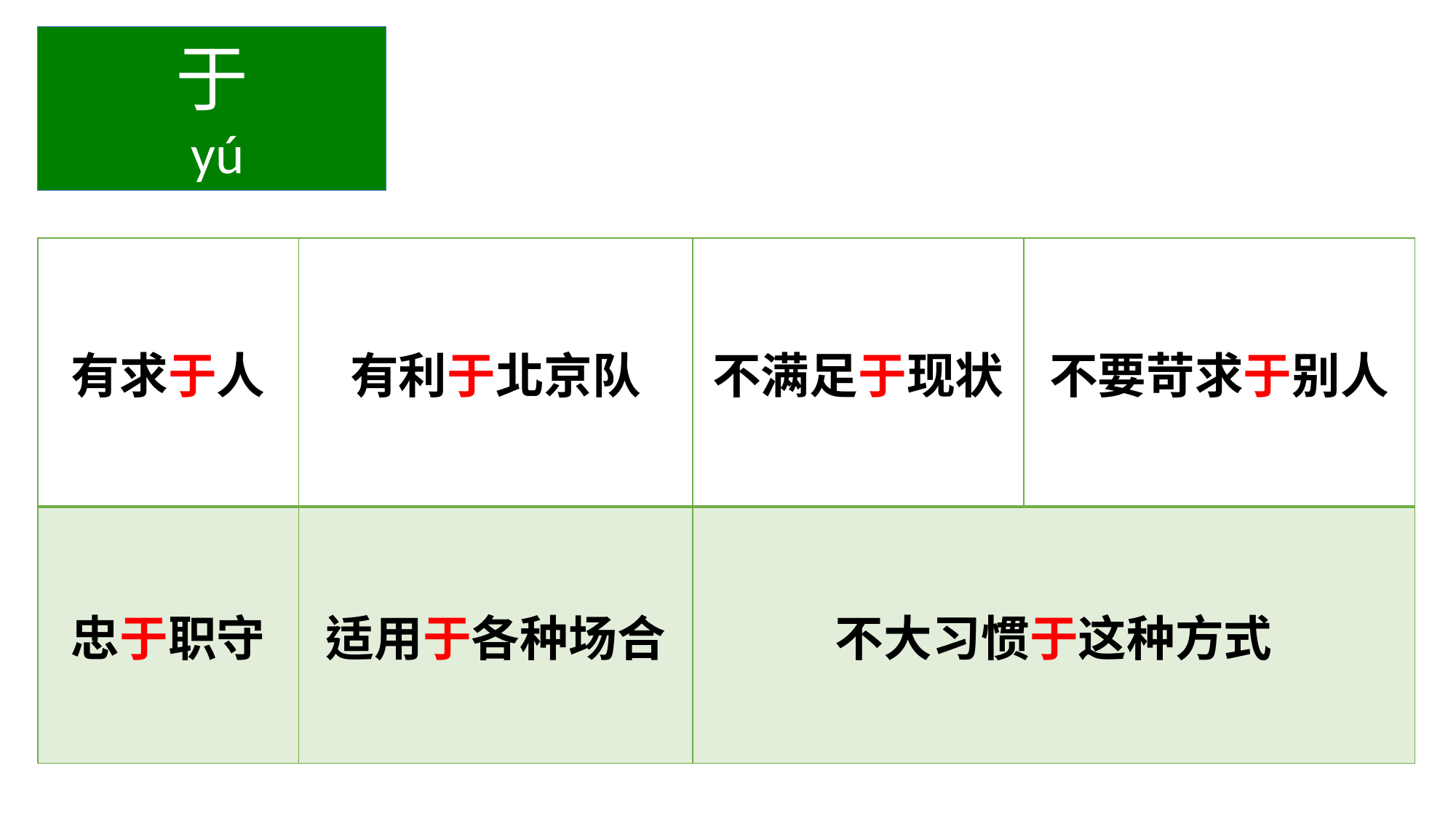

于
 yú
| 有求于人 | 有利于北京队 | 不满足于现状 | 不要苛求于别人 |
| --- | --- | --- | --- |
| 忠于职守 | 适用于各种场合 | 不大习惯于这种方式 |  |